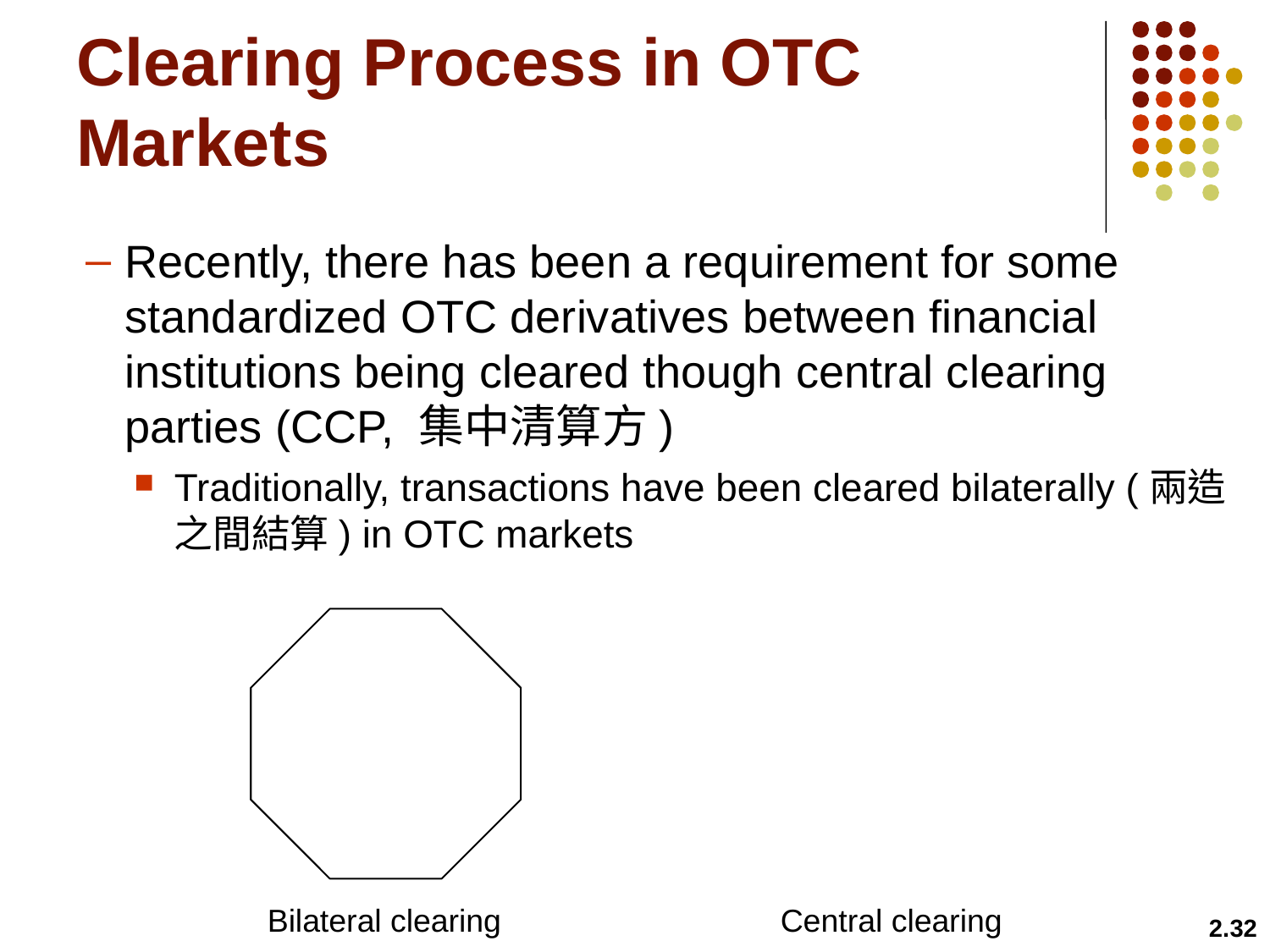

# Clearing Process in OTC Markets
Recently, there has been a requirement for some standardized OTC derivatives between financial institutions being cleared though central clearing parties (CCP, 集中清算方)
Traditionally, transactions have been cleared bilaterally (兩造之間結算) in OTC markets

Bilateral clearing
Central clearing
2.32